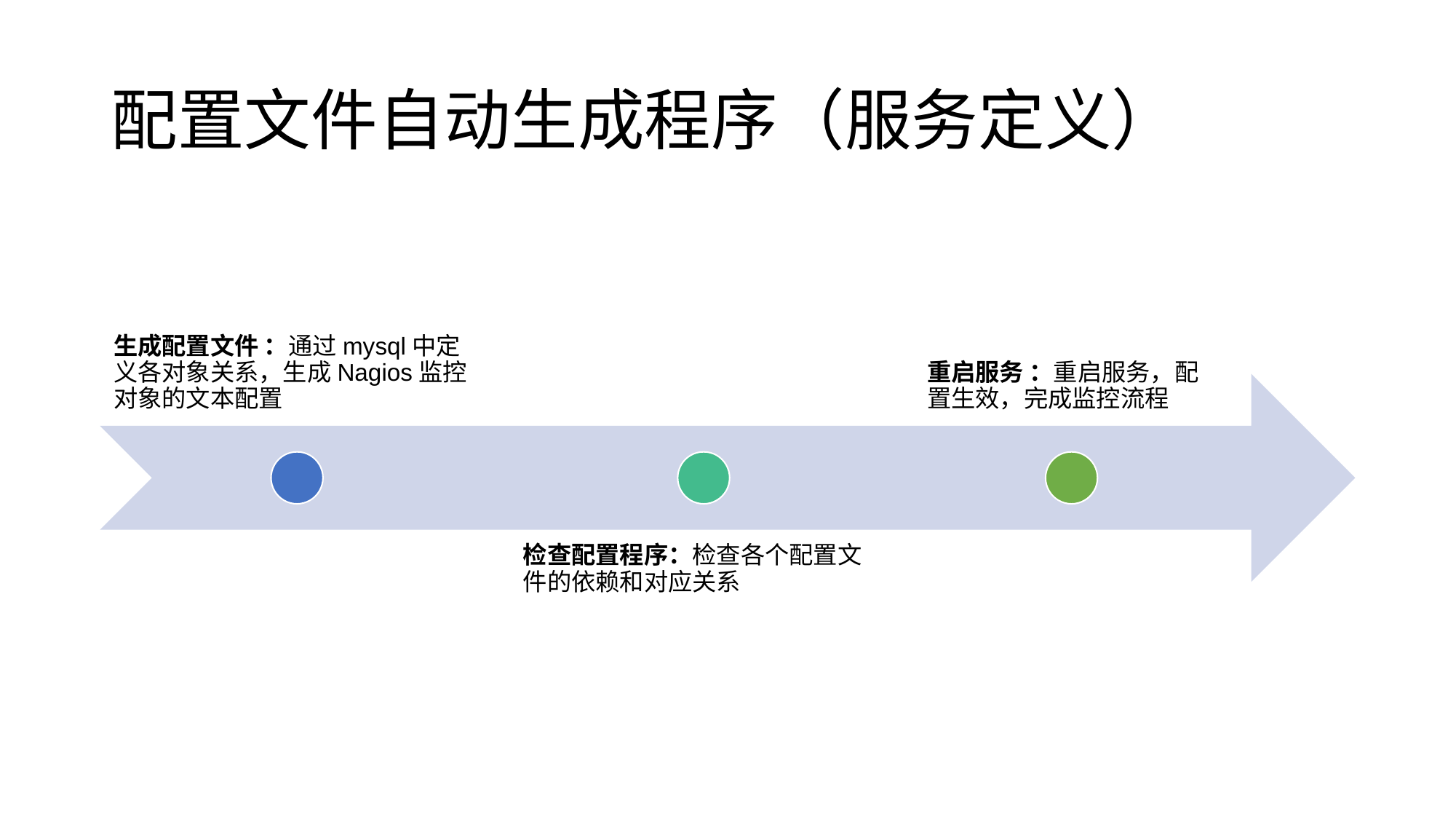

# 配置文件自动生成程序（服务定义）
生成配置文件 ：通过mysql中定义各对象关系，生成Nagios监控对象的文本配置
检查配置程序：检查各个配置文件的依赖和对应关系
重启服务 ：重启服务，配置生效，完成监控流程